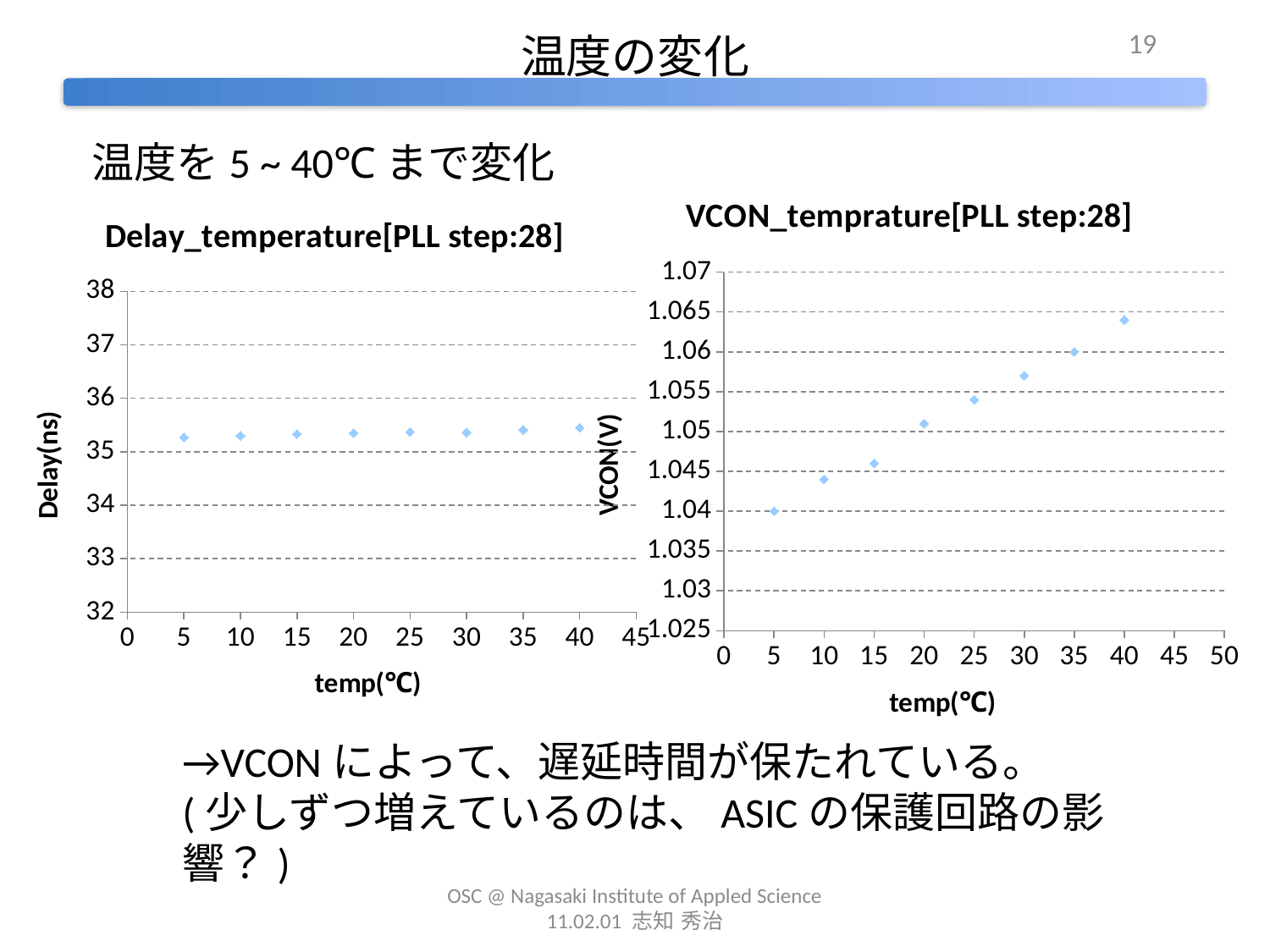

19
# 温度の変化
温度を5 ~ 40℃まで変化

### Chart: VCON_temprature[PLL step:28]

| Category | VCON |
|---|---|

### Chart: Delay_temperature[PLL step:28]

| Category |  |
|---|---|
→VCONによって、遅延時間が保たれている。
(少しずつ増えているのは、ASICの保護回路の影響？)
OSC @ Nagasaki Institute of Appled Science 11.02.01 志知 秀治